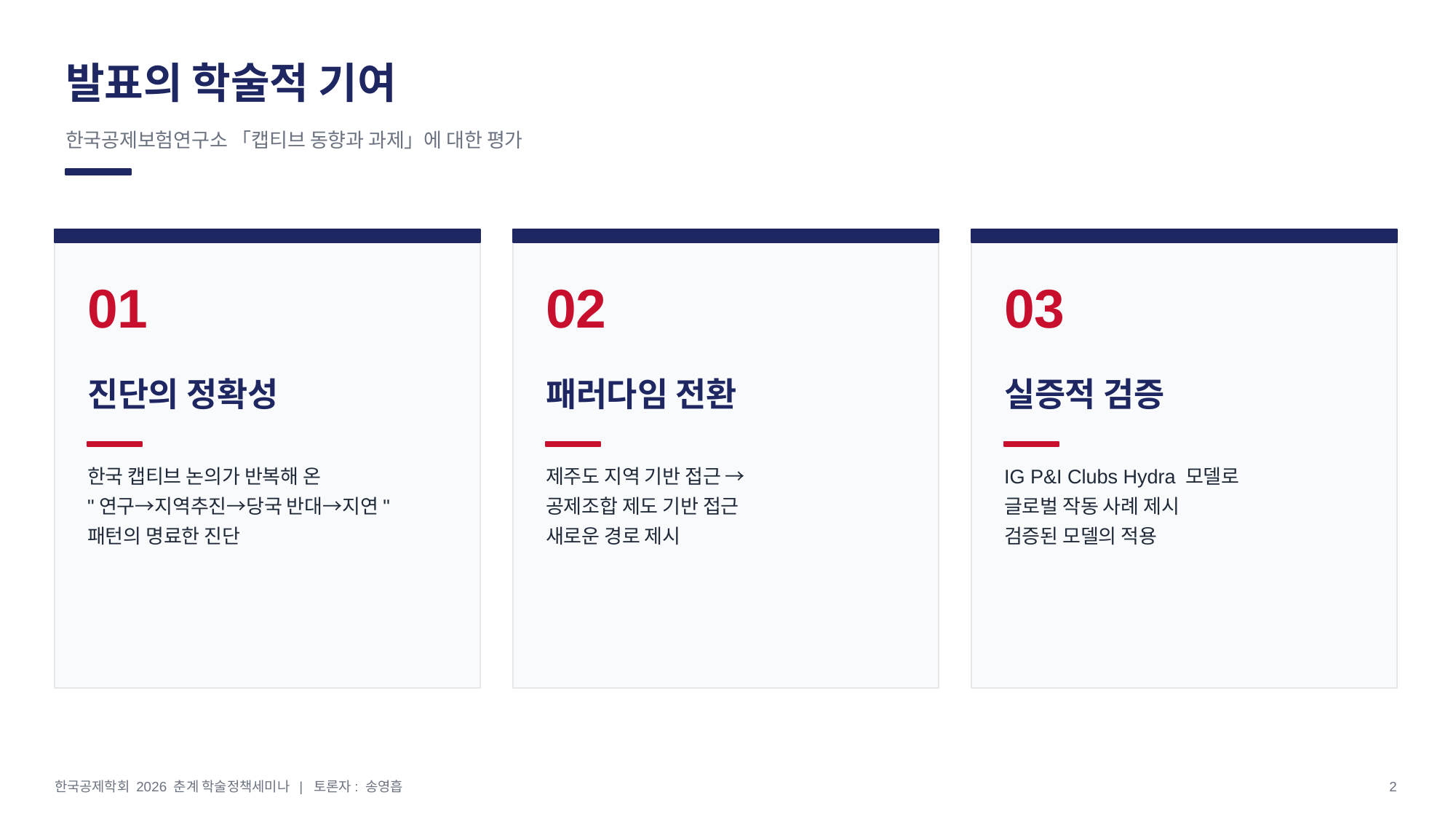

발표의 학술적 기여
한국공제보험연구소 「캡티브 동향과 과제」에 대한 평가

01
02
03
진단의 정확성
패러다임 전환
실증적 검증

한국 캡티브 논의가 반복해 온
"연구→지역추진→당국 반대→지연"
패턴의 명료한 진단
제주도 지역 기반 접근 →
공제조합 제도 기반 접근
새로운 경로 제시
IG P&I Clubs Hydra 모델로
글로벌 작동 사례 제시
검증된 모델의 적용
한국공제학회 2026 춘계 학술정책세미나  |  토론자: 송영흡
2